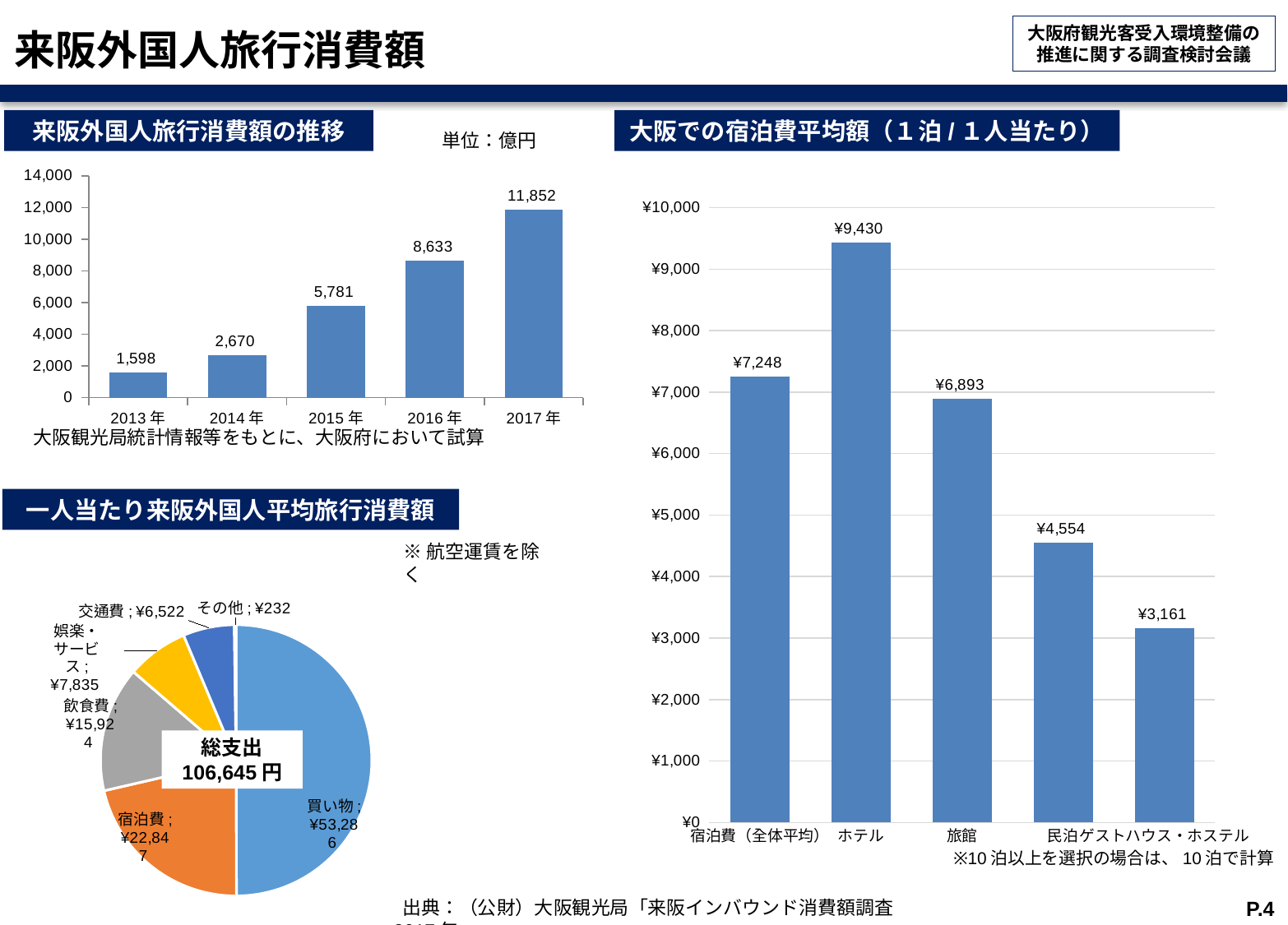

# 来阪外国人旅行消費額
来阪外国人旅行消費額の推移
大阪での宿泊費平均額（１泊/１人当たり）
単位：億円

### Chart

| Category |  |
|---|---|
| 2013年 | 1598.0 |
| 2014年 | 2670.0 |
| 2015年 | 5781.0 |
| 2016年 | 8633.0 |
| 2017年 | 11852.0 |

### Chart

| Category |  |
|---|---|
| 宿泊費（全体平均） | 7248.39220746146 |
| ホテル | 9430.46297086721 |
| 旅館 | 6893.42950600801 |
| 民泊 | 4554.35985080252 |
| ゲストハウス・ホステル | 3160.9721599751 |
 大阪観光局統計情報等をもとに、大阪府において試算
一人当たり来阪外国人平均旅行消費額
※航空運賃を除く

### Chart

| Category |  |
|---|---|
| 買い物 | 53285.9824774354 |
| 宿泊費 | 22846.8720354809 |
| 飲食費 | 15923.7615001556 |
| 娯楽・サービス | 7835.31721132897 |
| 交通費 | 6522.43694366636 |
| その他 | 231.50233426704 |
総支出
106,645円
※10泊以上を選択の場合は、10泊で計算
P.4
 出典：（公財）大阪観光局「来阪インバウンド消費額調査2017年」